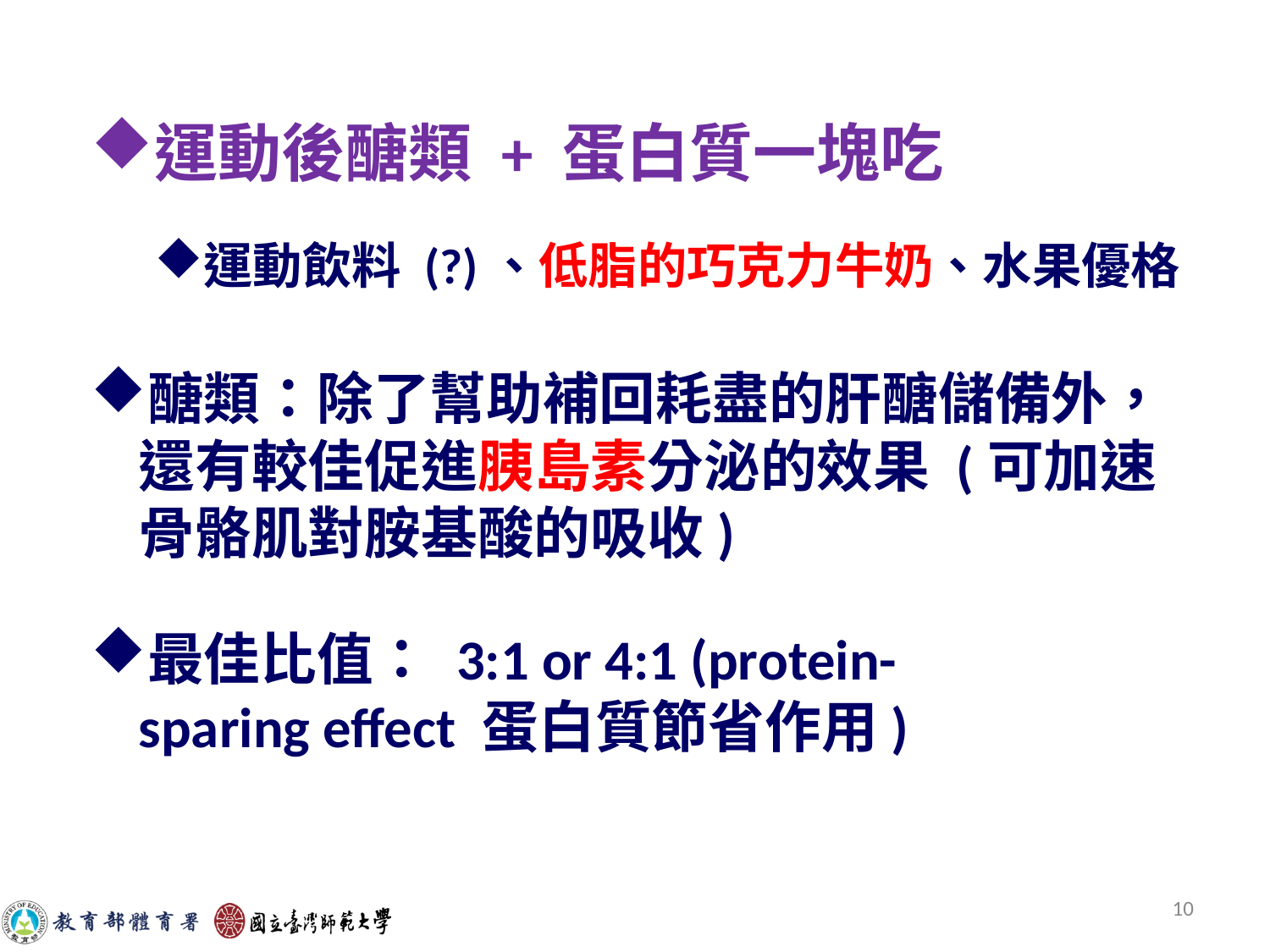

運動後醣類 + 蛋白質一塊吃

運動飲料 (?)、低脂的巧克力牛奶、水果優格

醣類：除了幫助補回耗盡的肝醣儲備外，還有較佳促進胰島素分泌的效果 (可加速骨骼肌對胺基酸的吸收)

最佳比值： 3:1 or 4:1 (protein-sparing effect 蛋白質節省作用)

10